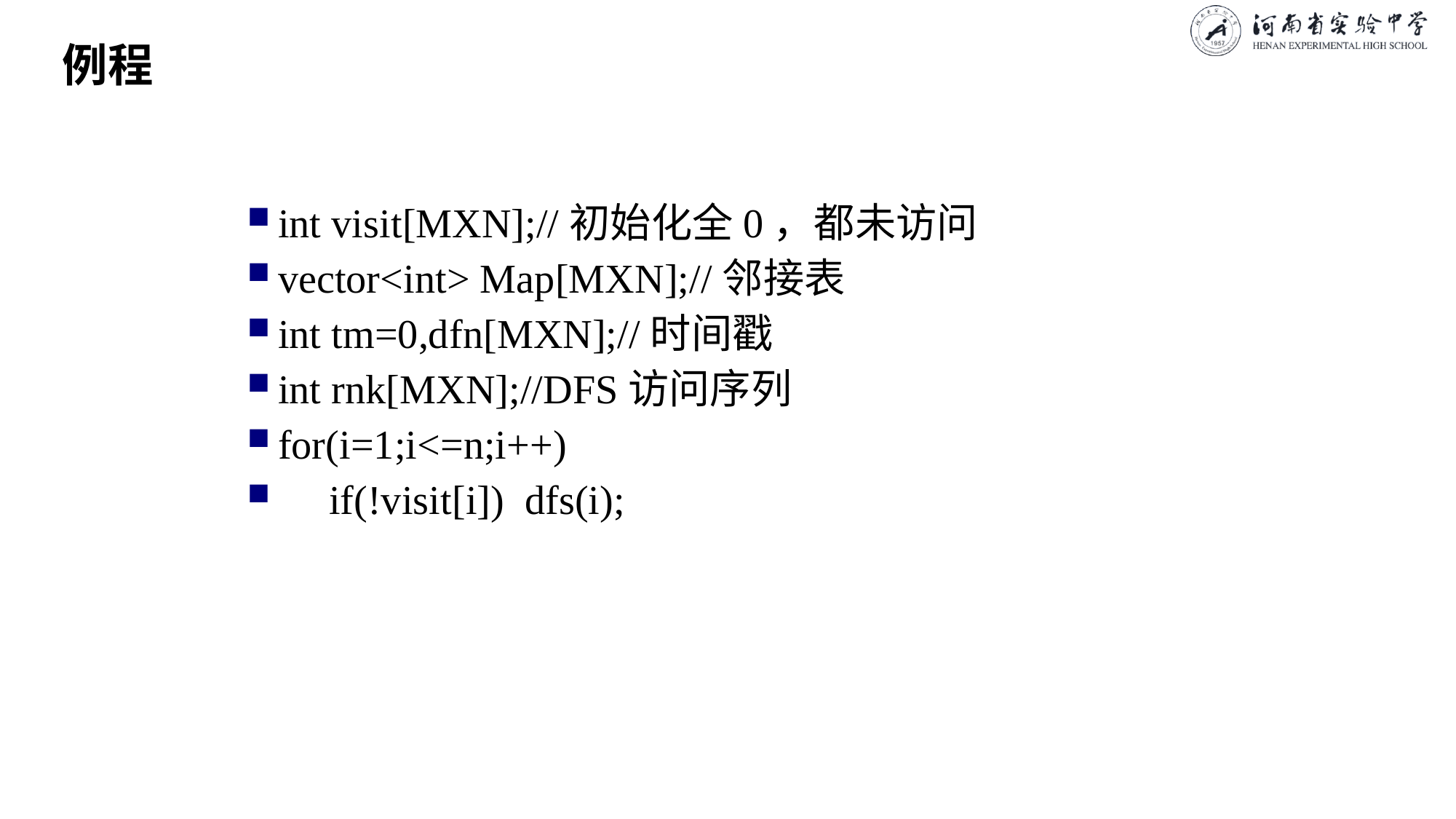

# 例程
int visit[MXN];//初始化全0，都未访问
vector<int> Map[MXN];//邻接表
int tm=0,dfn[MXN];//时间戳
int rnk[MXN];//DFS访问序列
for(i=1;i<=n;i++)
     if(!visit[i])  dfs(i);